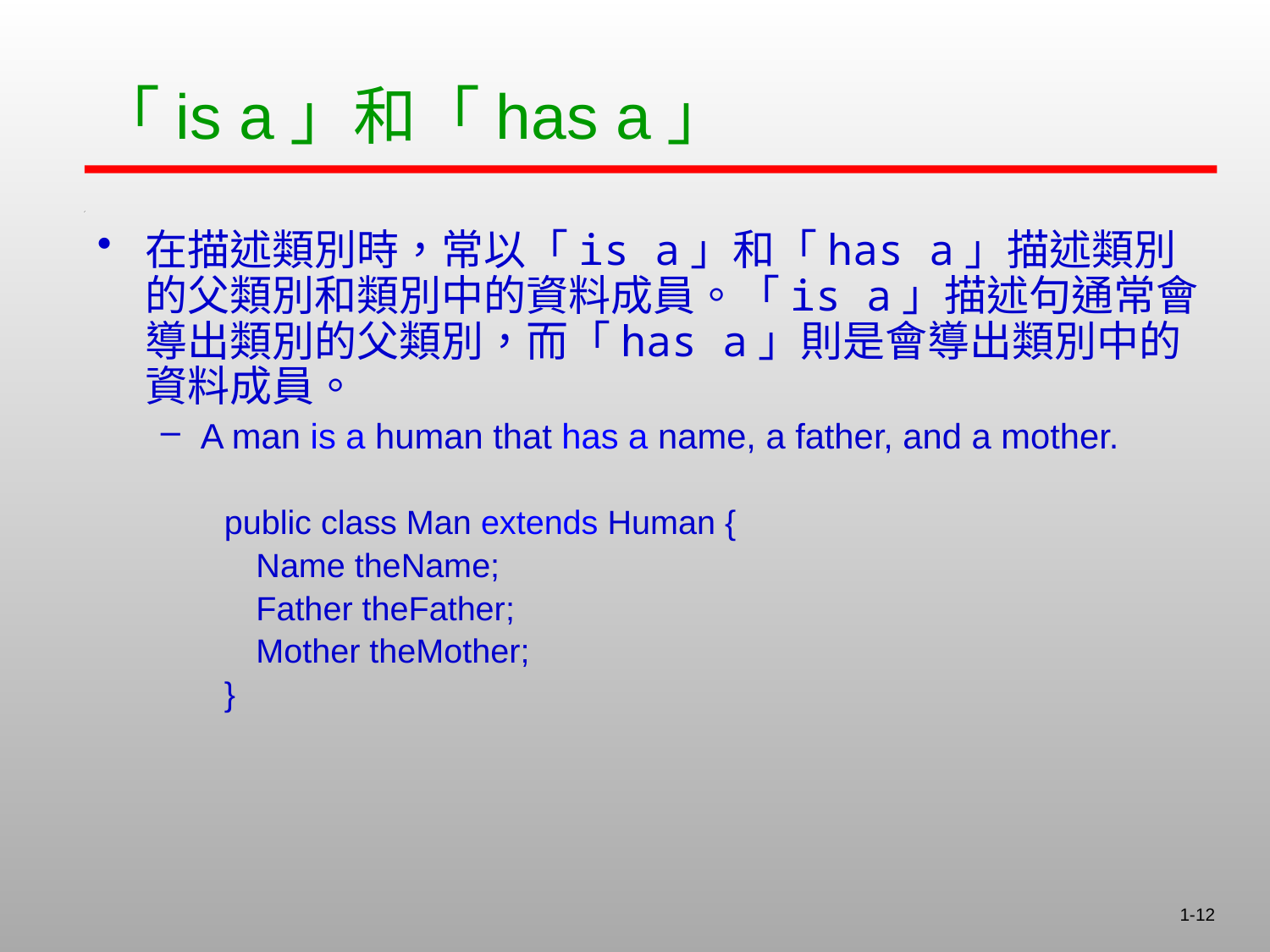

在描述類別時，常以「is a」和「has a」描述類別的父類別和類別中的資料成員。「is a」描述句通常會導出類別的父類別，而「has a」則是會導出類別中的資料成員。
A man is a human that has a name, a father, and a mother.

public class Man extends Human {
	Name theName;
	Father theFather;
	Mother theMother;
}
「is a」和「has a」
1-12